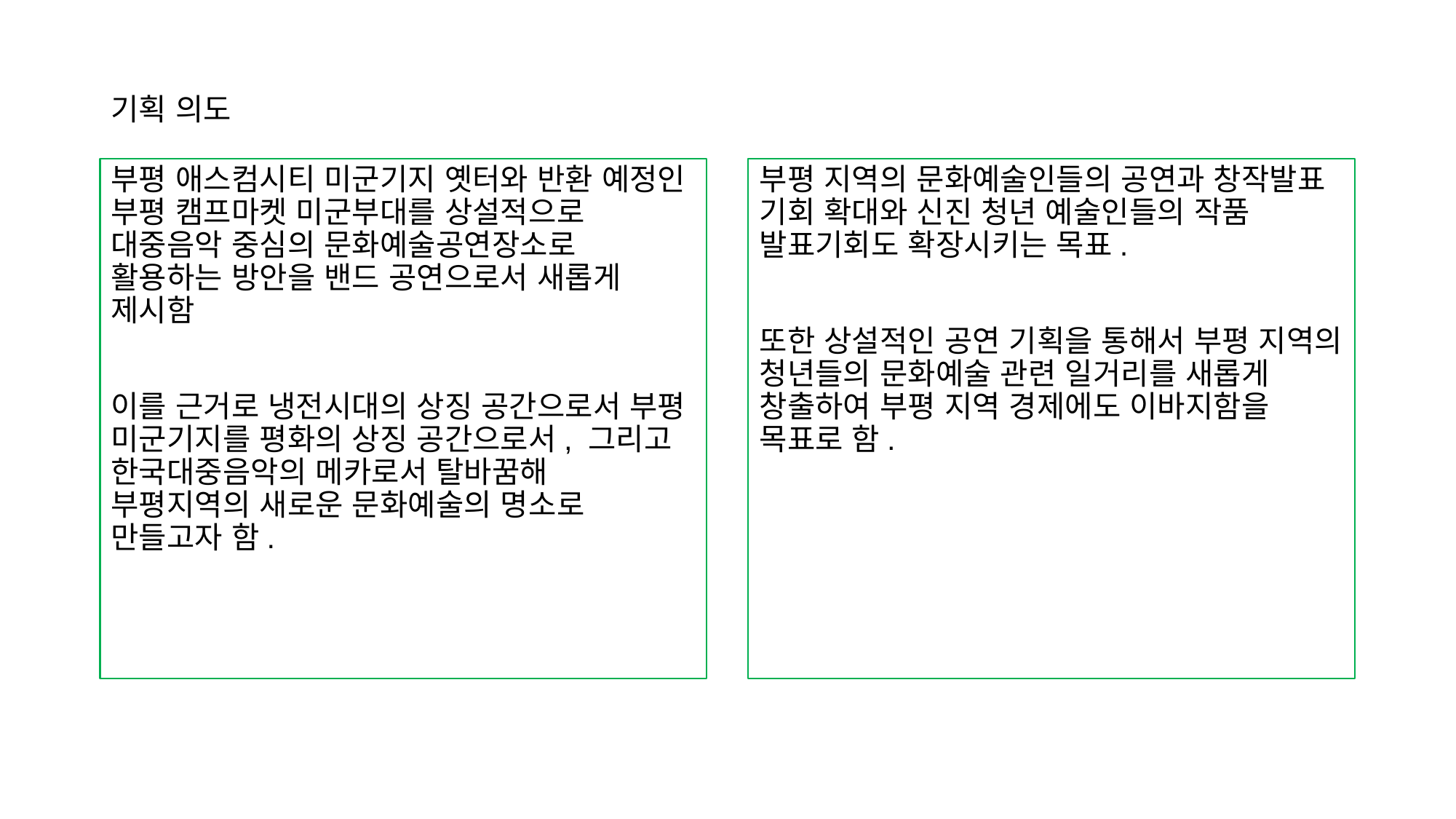

# 기획 의도
부평 애스컴시티 미군기지 옛터와 반환 예정인 부평 캠프마켓 미군부대를 상설적으로 대중음악 중심의 문화예술공연장소로 활용하는 방안을 밴드 공연으로서 새롭게 제시함

이를 근거로 냉전시대의 상징 공간으로서 부평 미군기지를 평화의 상징 공간으로서, 그리고 한국대중음악의 메카로서 탈바꿈해 부평지역의 새로운 문화예술의 명소로 만들고자 함.

부평 지역의 문화예술인들의 공연과 창작발표 기회 확대와 신진 청년 예술인들의 작품 발표기회도 확장시키는 목표.

또한 상설적인 공연 기획을 통해서 부평 지역의 청년들의 문화예술 관련 일거리를 새롭게 창출하여 부평 지역 경제에도 이바지함을 목표로 함.